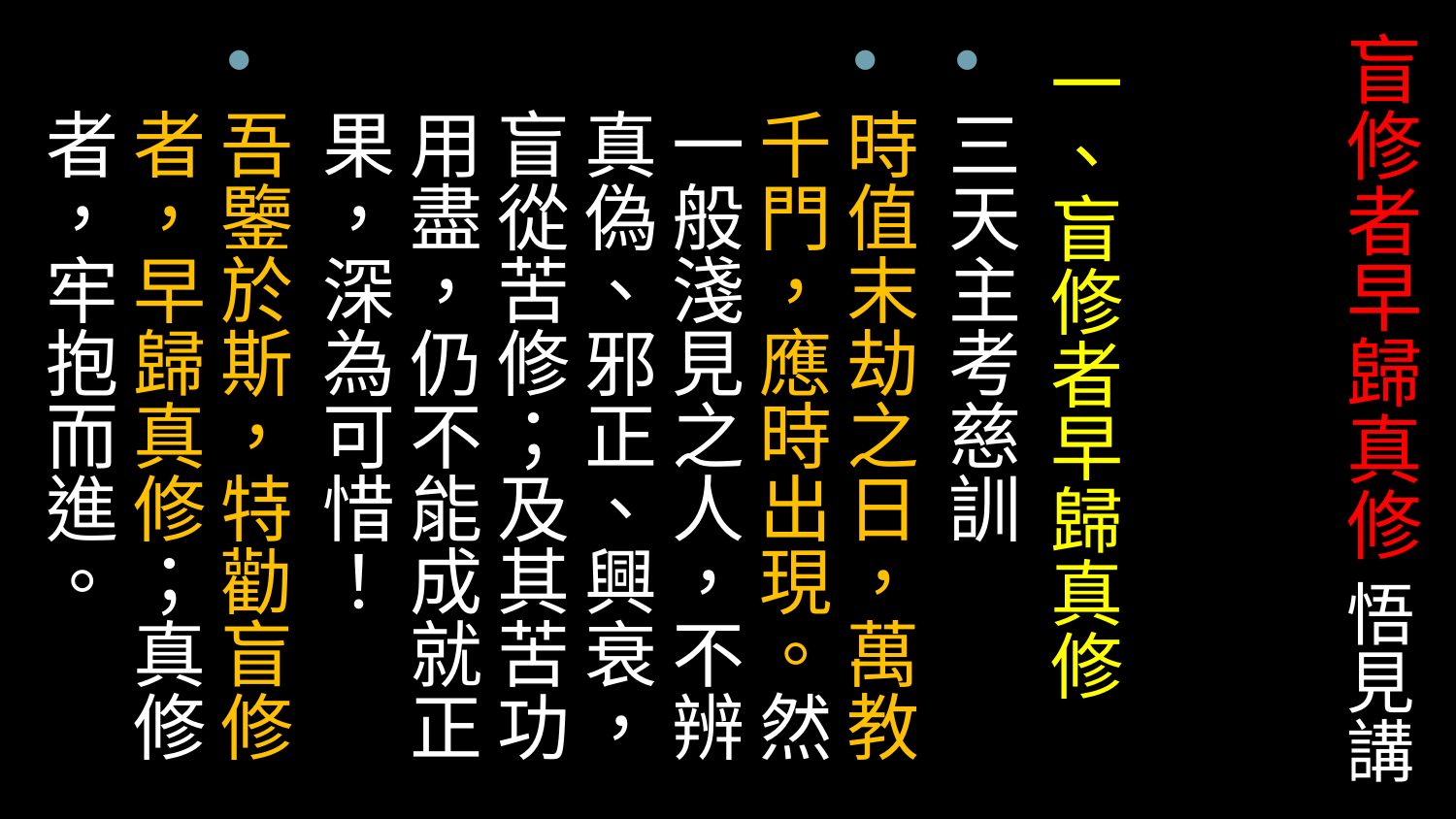

# 盲修者早歸真修 悟見講
一、盲修者早歸真修
三天主考慈訓
時值末劫之日，萬教千門，應時出現。然一般淺見之人，不辨真偽、邪正、興衰，盲從苦修；及其苦功用盡，仍不能成就正果，深為可惜！
吾鑒於斯，特勸盲修者，早歸真修；真修者，牢抱而進。